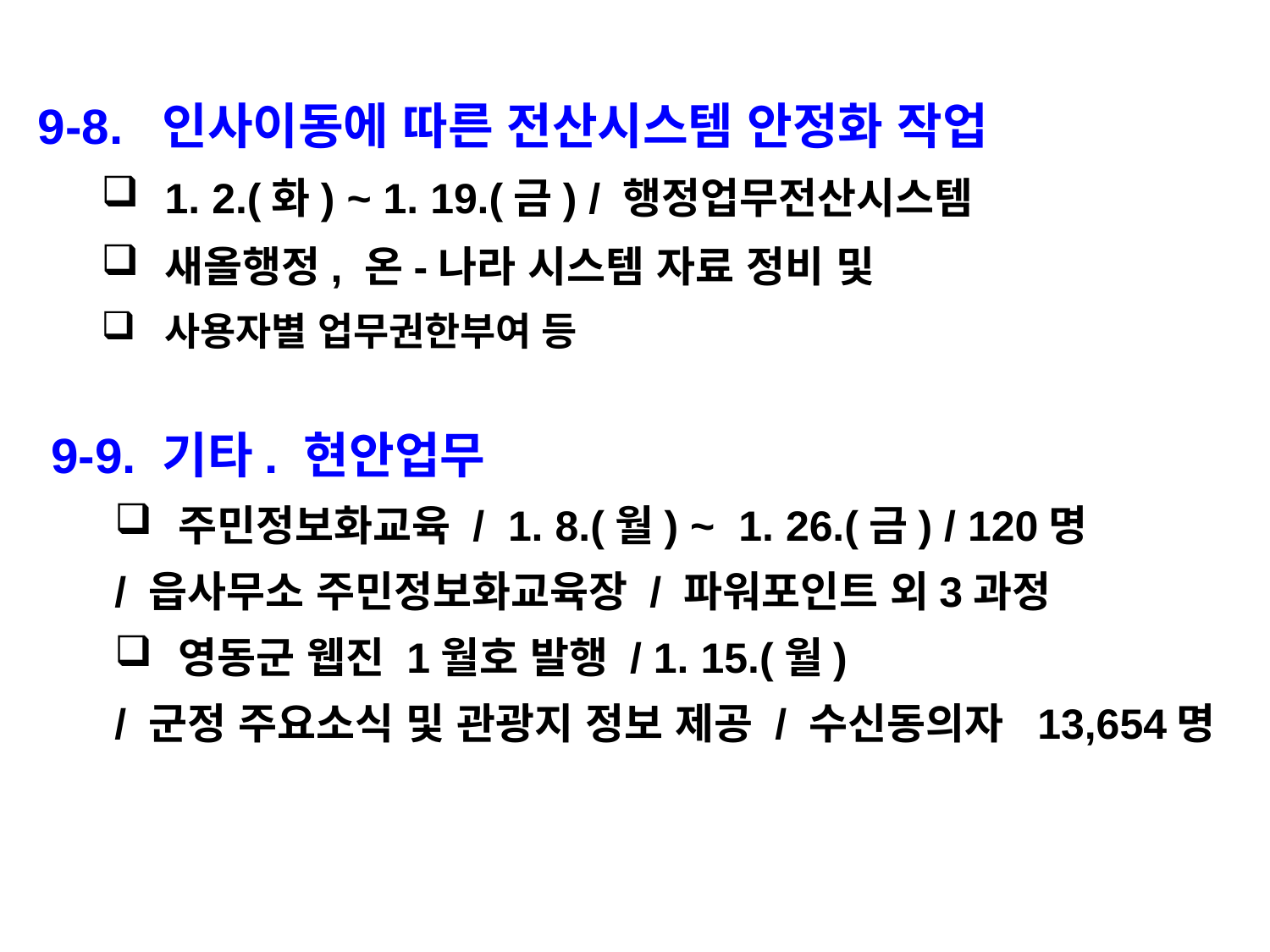

9-8.  인사이동에 따른 전산시스템 안정화 작업
1. 2.(화) ~ 1. 19.(금) / 행정업무전산시스템
새올행정, 온-나라 시스템 자료 정비 및
사용자별 업무권한부여 등
9-9. 기타. 현안업무
주민정보화교육 /  1. 8.(월) ~  1. 26.(금) / 120명
/ 읍사무소 주민정보화교육장 / 파워포인트 외3과정
영동군 웹진 1월호 발행 / 1. 15.(월)
/ 군정 주요소식 및 관광지 정보 제공 / 수신동의자  13,654명